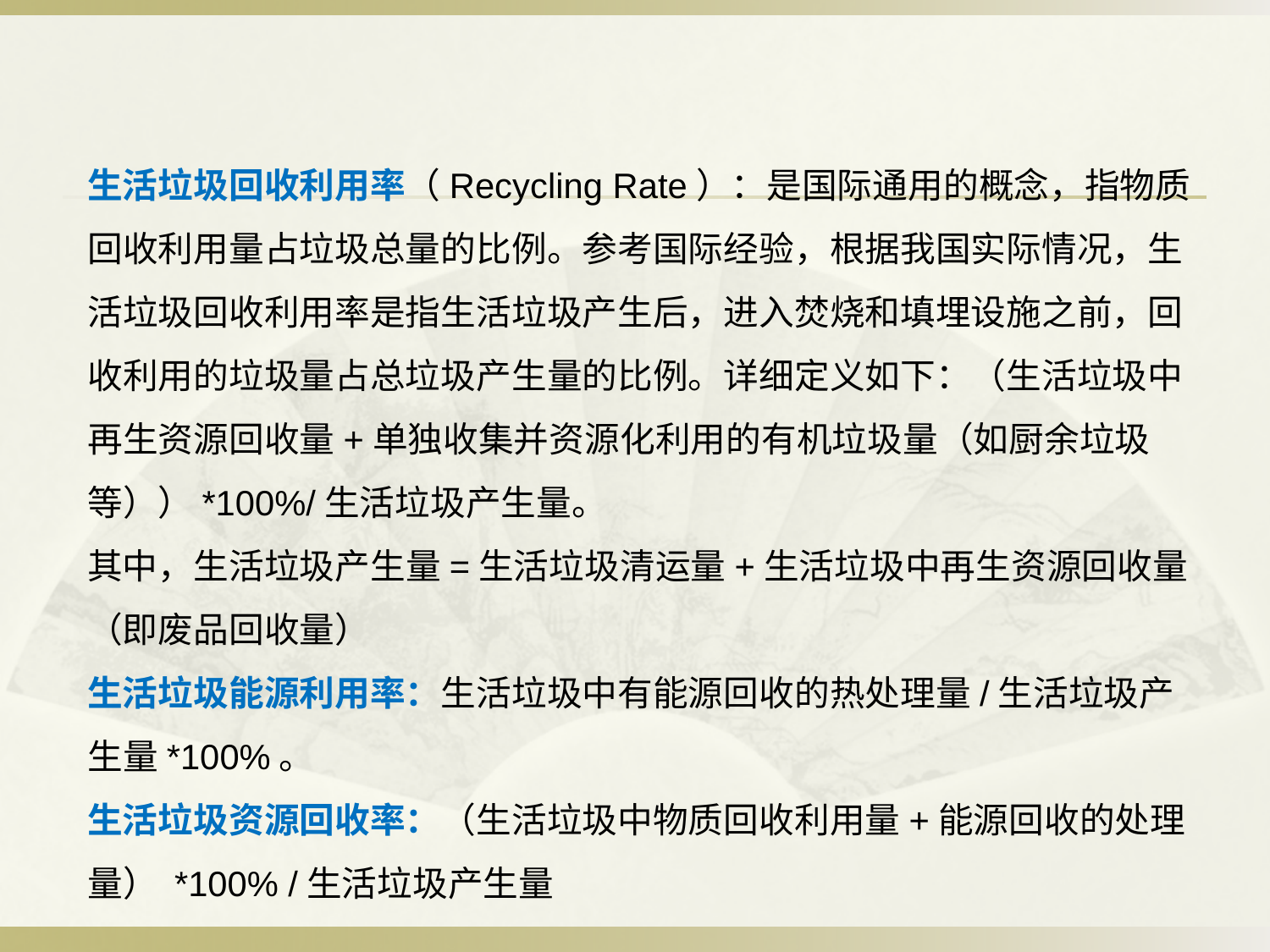

生活垃圾回收利用率（Recycling Rate）：是国际通用的概念，指物质回收利用量占垃圾总量的比例。参考国际经验，根据我国实际情况，生活垃圾回收利用率是指生活垃圾产生后，进入焚烧和填埋设施之前，回收利用的垃圾量占总垃圾产生量的比例。详细定义如下：（生活垃圾中再生资源回收量+单独收集并资源化利用的有机垃圾量（如厨余垃圾等））*100%/生活垃圾产生量。
其中，生活垃圾产生量=生活垃圾清运量+生活垃圾中再生资源回收量（即废品回收量）
生活垃圾能源利用率：生活垃圾中有能源回收的热处理量/生活垃圾产生量*100%。
生活垃圾资源回收率：（生活垃圾中物质回收利用量+能源回收的处理量） *100% /生活垃圾产生量